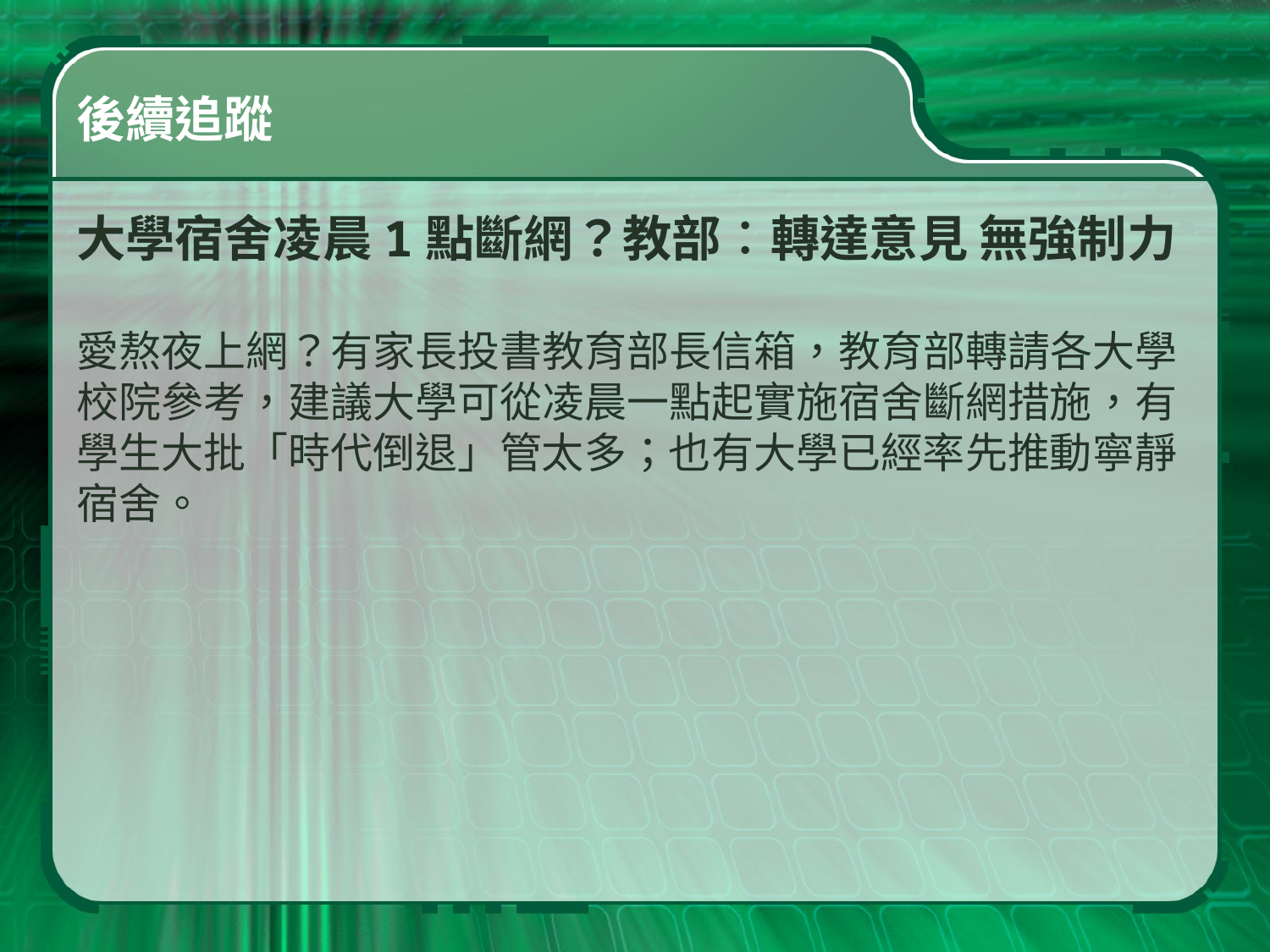

# 後續追蹤
大學宿舍凌晨1點斷網？教部︰轉達意見 無強制力

愛熬夜上網？有家長投書教育部長信箱，教育部轉請各大學校院參考，建議大學可從凌晨一點起實施宿舍斷網措施，有學生大批「時代倒退」管太多；也有大學已經率先推動寧靜宿舍。